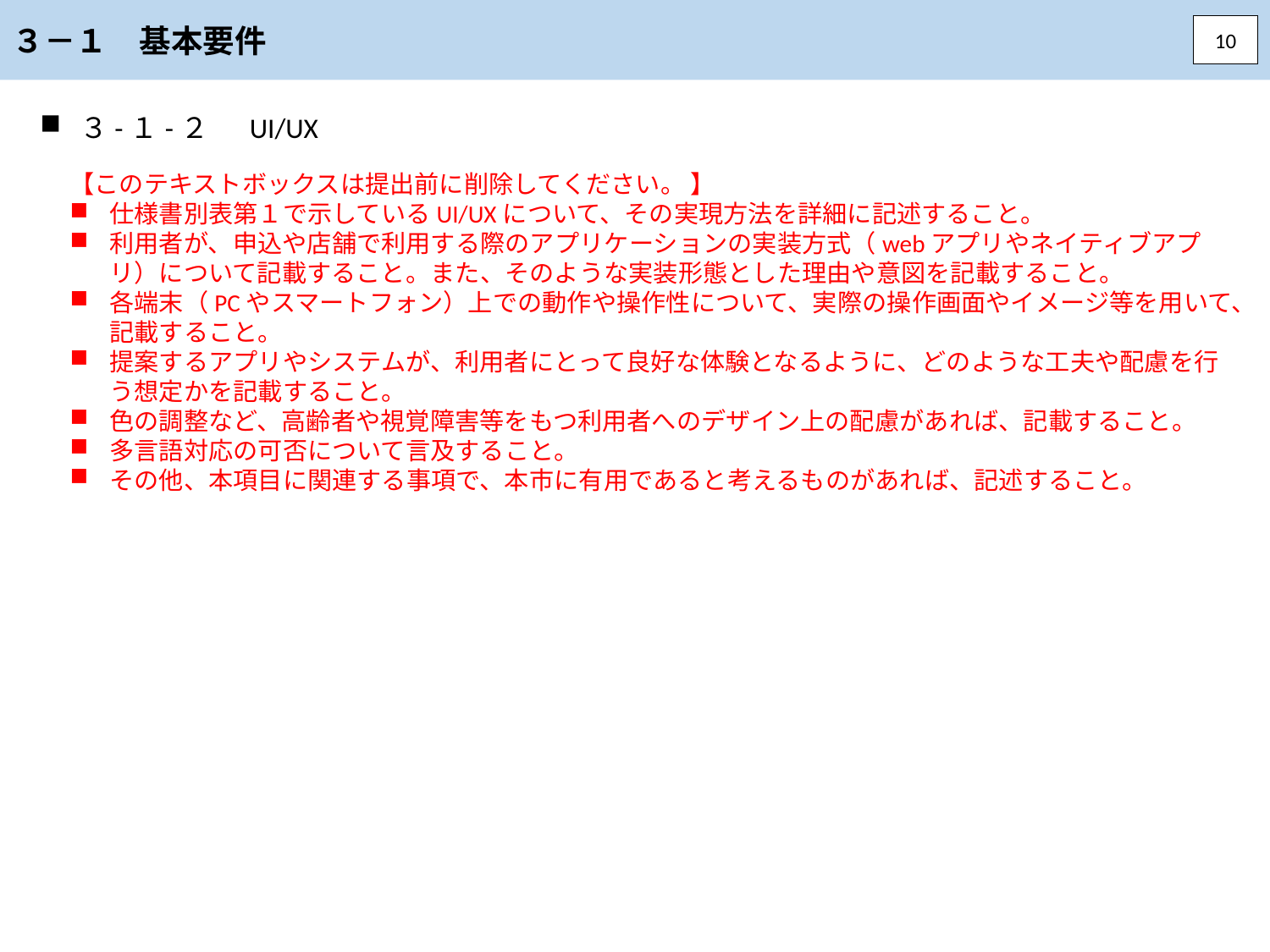

３－１　基本要件
10
３-１-２ 　UI/UX
【このテキストボックスは提出前に削除してください。 】
仕様書別表第１で示しているUI/UXについて、その実現方法を詳細に記述すること。
利用者が、申込や店舗で利用する際のアプリケーションの実装方式（webアプリやネイティブアプリ）について記載すること。また、そのような実装形態とした理由や意図を記載すること。
各端末（PCやスマートフォン）上での動作や操作性について、実際の操作画面やイメージ等を用いて、記載すること。
提案するアプリやシステムが、利用者にとって良好な体験となるように、どのような工夫や配慮を行う想定かを記載すること。
色の調整など、高齢者や視覚障害等をもつ利用者へのデザイン上の配慮があれば、記載すること。
多言語対応の可否について言及すること。
その他、本項目に関連する事項で、本市に有用であると考えるものがあれば、記述すること。